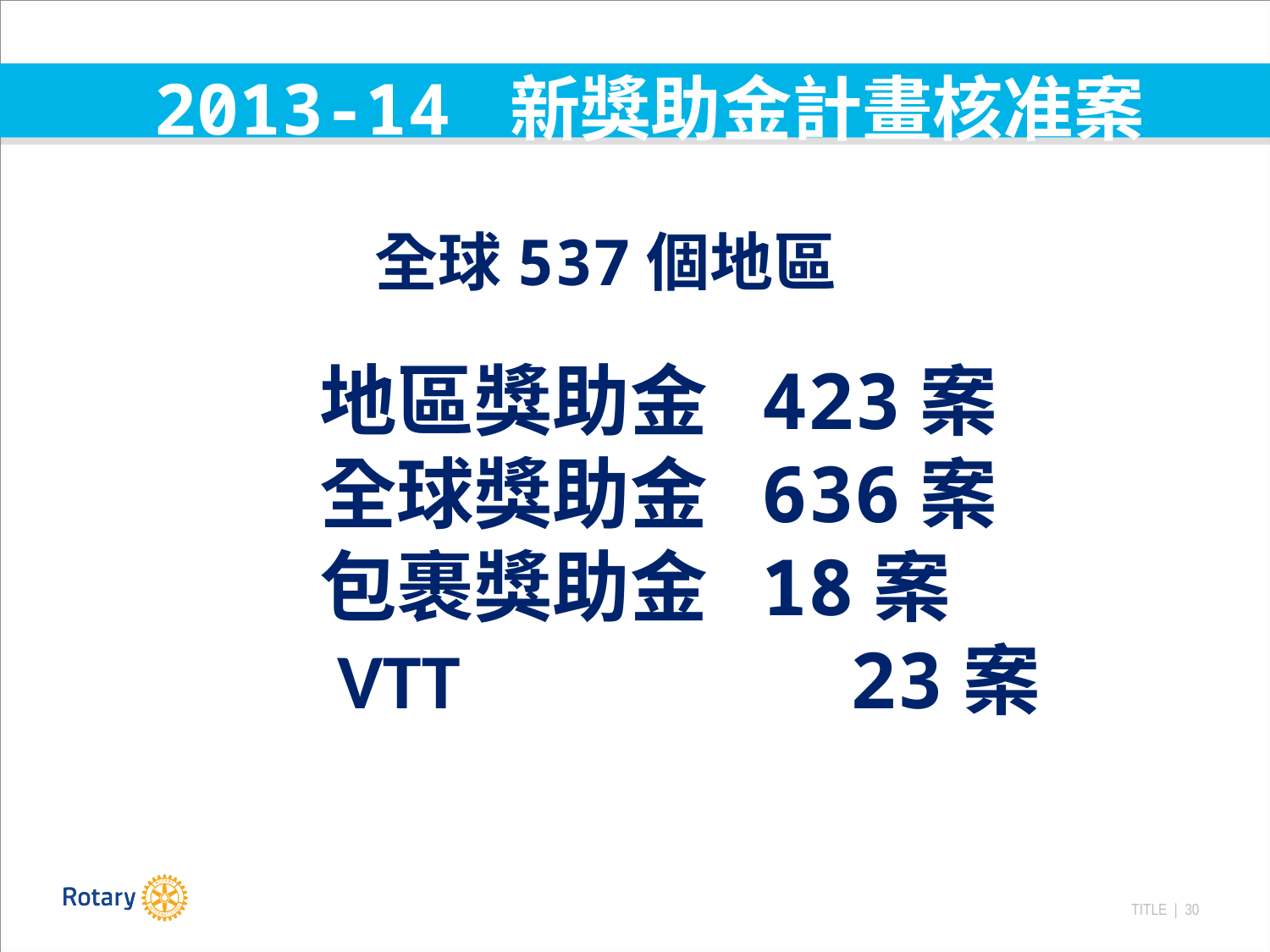

2013-14 新獎助金計畫核准案
全球537個地區
地區獎助金  423案
全球獎助金  636案
包裹獎助金  18案
 VTT         23案